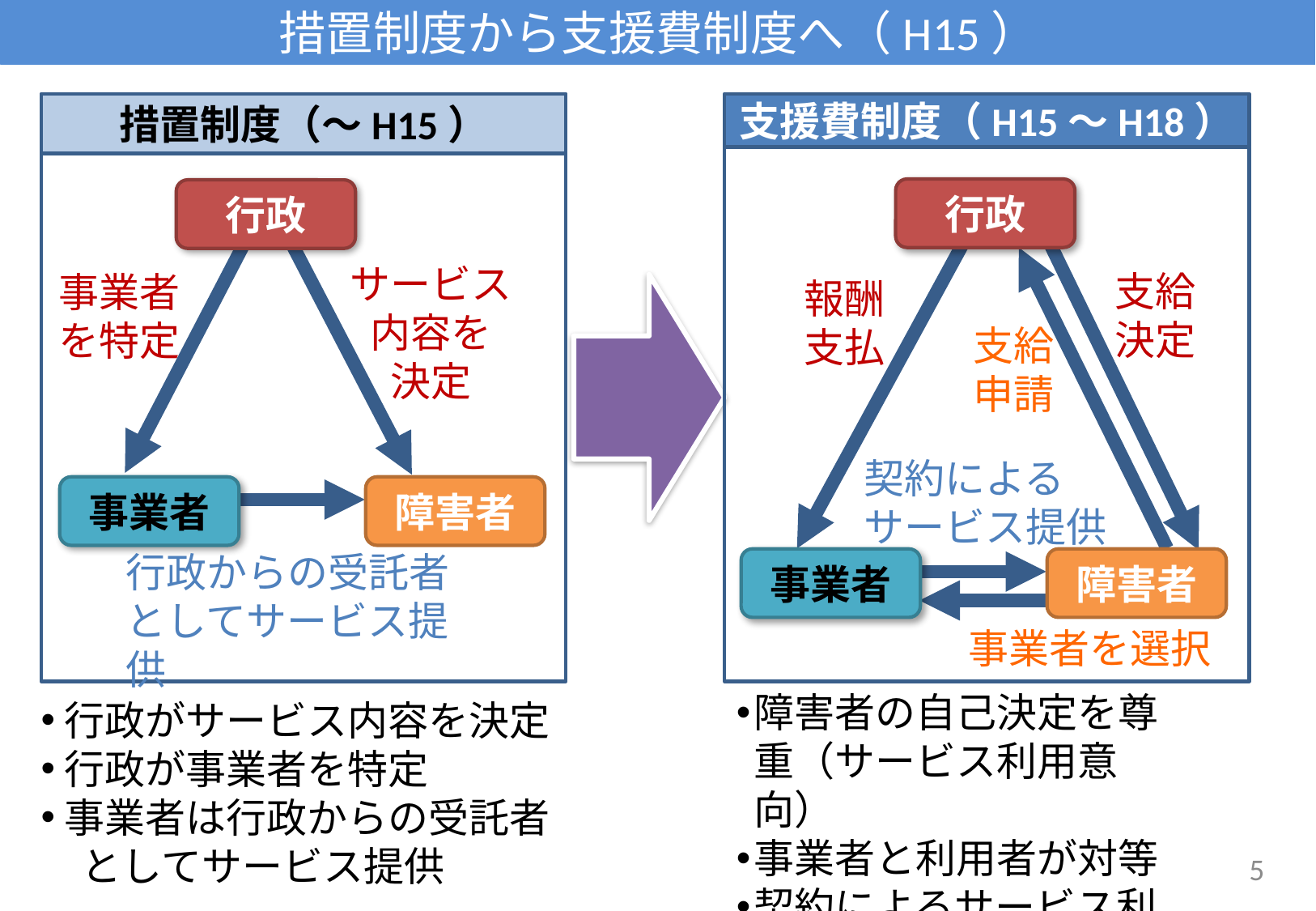

# 措置制度から支援費制度へ（H15）
措置制度（～H15）

行政がサービス内容を決定
行政が事業者を特定
事業者は行政からの受託者
　としてサービス提供
支援費制度（H15～H18）

行政
支給
決定
報酬
支払
支給
申請
契約による
サービス提供
事業者
障害者
事業者を選択
行政
サービス
内容を
決定
事業者
を特定

事業者
障害者
行政からの受託者としてサービス提供
障害者の自己決定を尊重（サービス利用意向）
事業者と利用者が対等
契約によるサービス利用
5